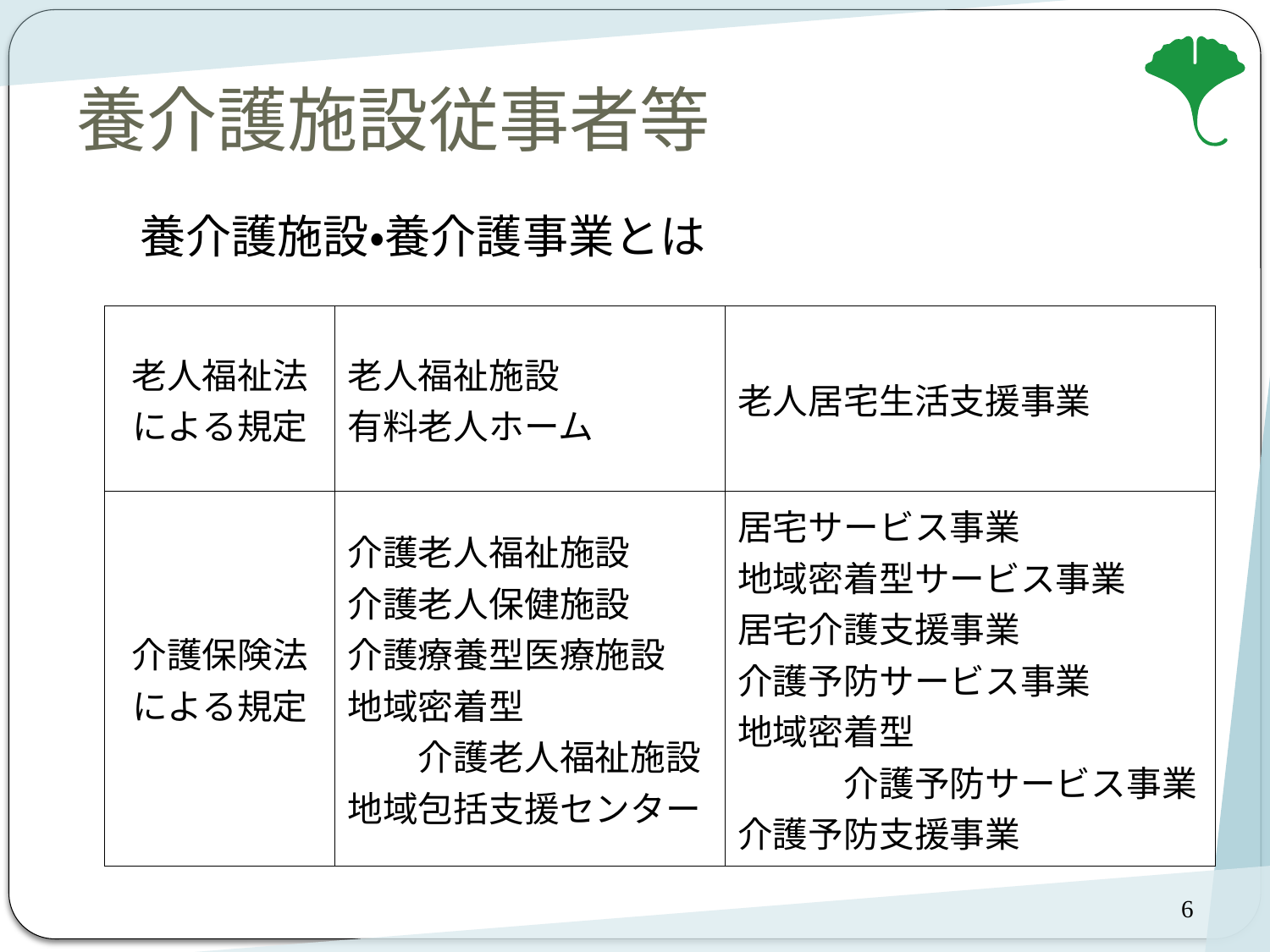

# 養介護施設従事者等
養介護施設・養介護事業とは

| 老人福祉法による規定 | 老人福祉施設 有料老人ホーム | 老人居宅生活支援事業 |
| --- | --- | --- |
| 介護保険法による規定 | 介護老人福祉施設 介護老人保健施設 介護療養型医療施設 地域密着型 　　介護老人福祉施設 地域包括支援センター | 居宅サービス事業 地域密着型サービス事業 居宅介護支援事業 介護予防サービス事業 地域密着型 　　　介護予防サービス事業 介護予防支援事業 |
6